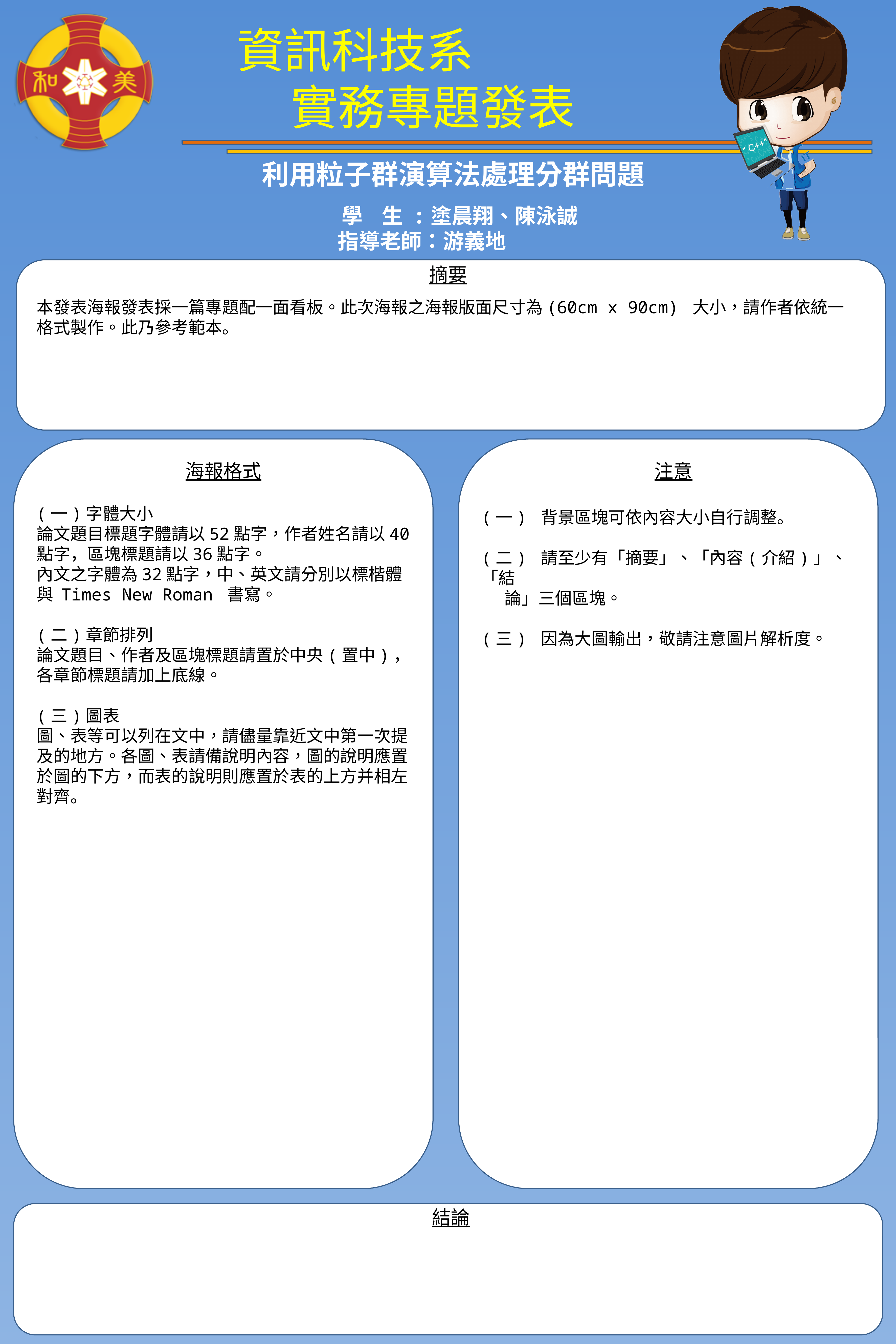

利用粒子群演算法處理分群問題

        學    生 :塗晨翔、陳泳誠
指導老師：游義地

摘要
本發表海報發表採一篇專題配一面看板。此次海報之海報版面尺寸為(60cm x 90cm) 大小，請作者依統一格式製作。此乃參考範本。

海報格式
注意
(一)字體大小
論文題目標題字體請以52點字，作者姓名請以40點字，區塊標題請以36點字。
內文之字體為32點字，中、英文請分別以標楷體 與 Times New Roman 書寫。

(二)章節排列
論文題目、作者及區塊標題請置於中央(置中)，各章節標題請加上底線。

(三)圖表
圖、表等可以列在文中，請儘量靠近文中第一次提及的地方。各圖、表請備說明內容，圖的說明應置於圖的下方，而表的說明則應置於表的上方并相左對齊。

(一) 背景區塊可依內容大小自行調整。

(二) 請至少有「摘要」、「內容(介紹)」、「結
     論」三個區塊。

(三) 因為大圖輸出，敬請注意圖片解析度。

結論